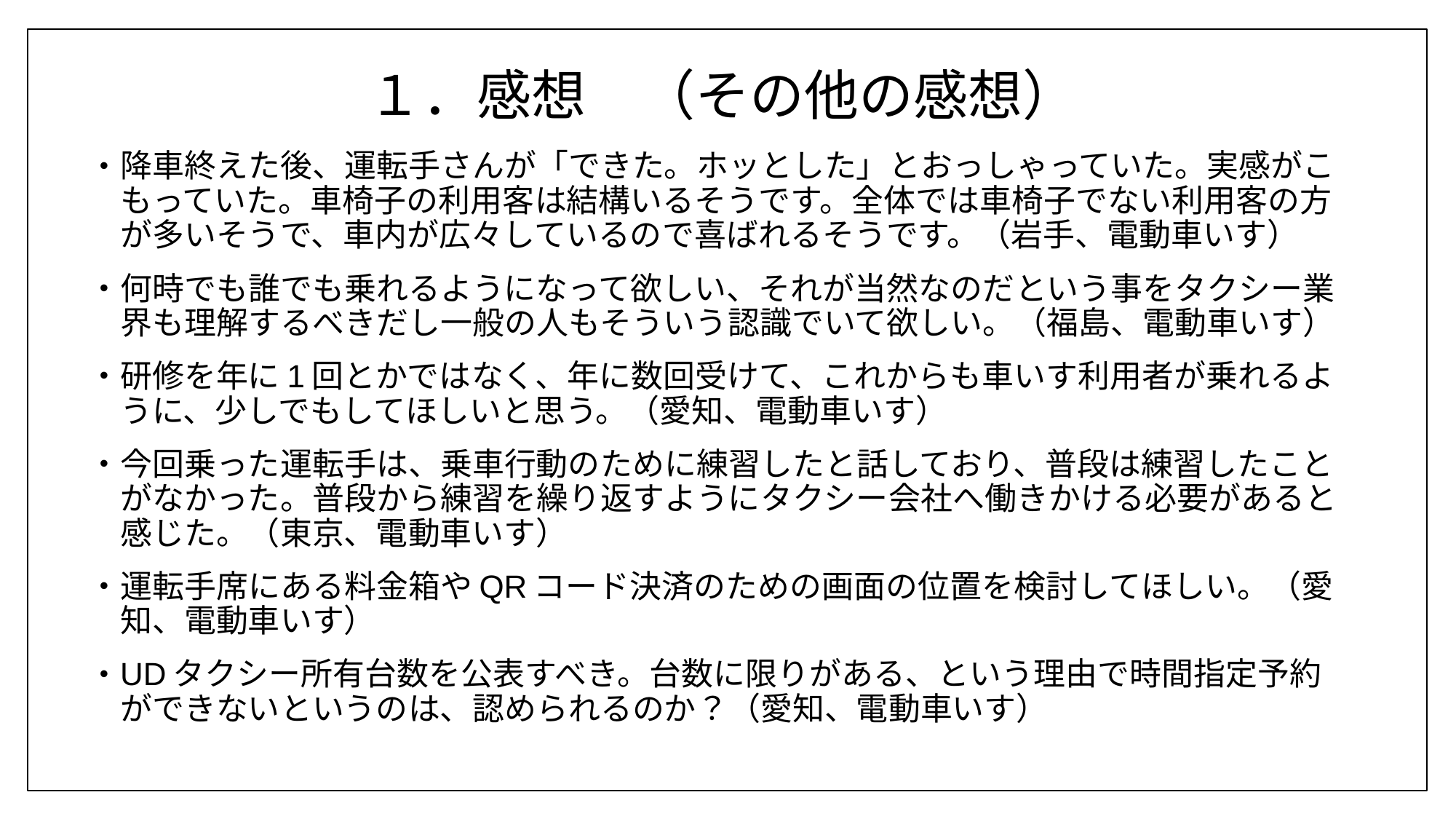

# １．感想　（その他の感想）
降車終えた後、運転手さんが「できた。ホッとした」とおっしゃっていた。実感がこもっていた。車椅子の利用客は結構いるそうです。全体では車椅子でない利用客の方が多いそうで、車内が広々しているので喜ばれるそうです。（岩手、電動車いす）
何時でも誰でも乗れるようになって欲しい、それが当然なのだという事をタクシー業界も理解するべきだし一般の人もそういう認識でいて欲しい。（福島、電動車いす）
研修を年に1回とかではなく、年に数回受けて、これからも車いす利用者が乗れるように、少しでもしてほしいと思う。（愛知、電動車いす）
今回乗った運転手は、乗車行動のために練習したと話しており、普段は練習したことがなかった。普段から練習を繰り返すようにタクシー会社へ働きかける必要があると感じた。（東京、電動車いす）
運転手席にある料金箱やQRコード決済のための画面の位置を検討してほしい。（愛知、電動車いす）
UDタクシー所有台数を公表すべき。台数に限りがある、という理由で時間指定予約ができないというのは、認められるのか？（愛知、電動車いす）